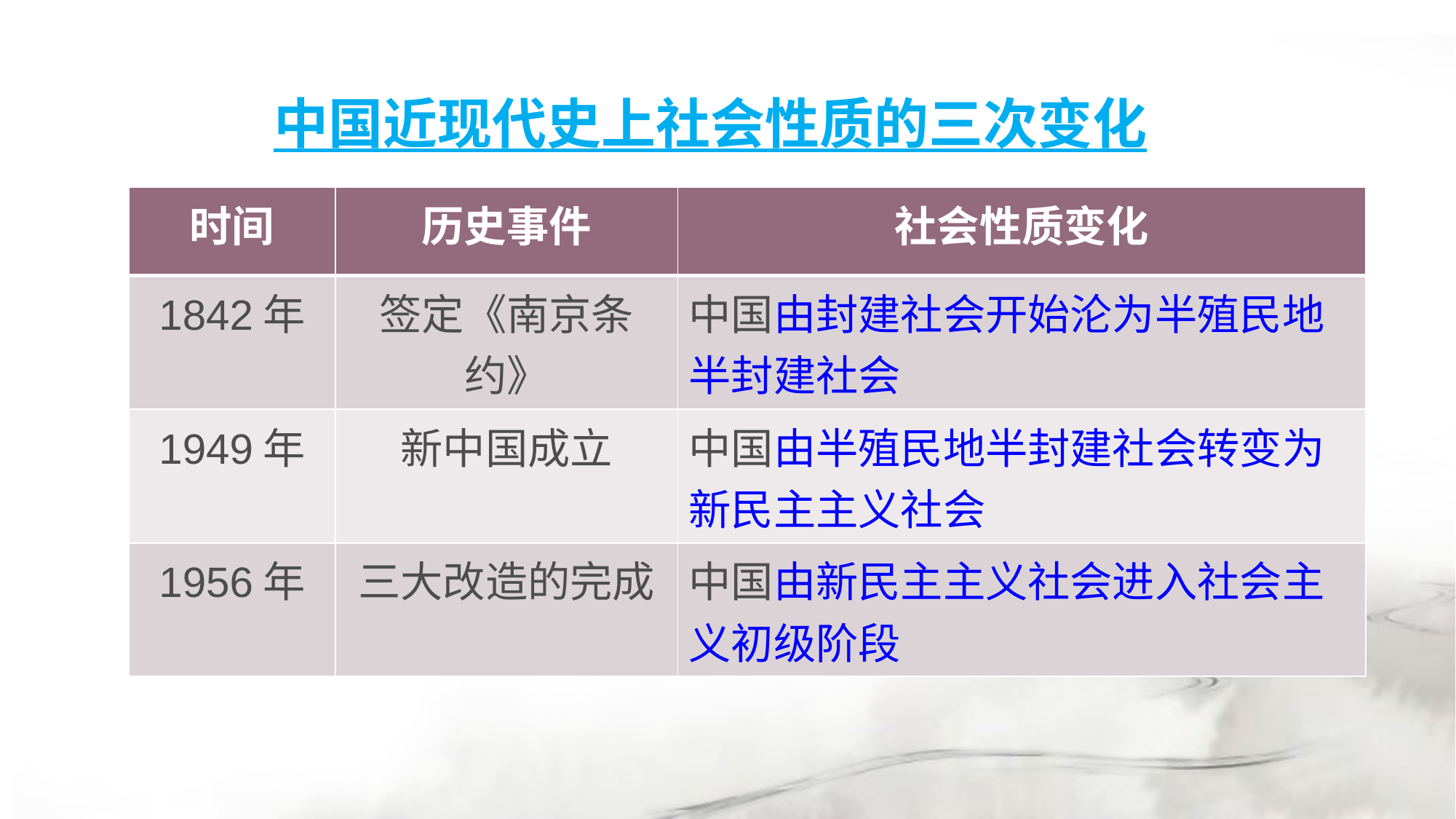

中国近现代史上社会性质的三次变化
| 时间 | 历史事件 | 社会性质变化 |
| --- | --- | --- |
| 1842年 | 签定《南京条约》 | 中国由封建社会开始沦为半殖民地半封建社会 |
| 1949年 | 新中国成立 | 中国由半殖民地半封建社会转变为新民主主义社会 |
| 1956年 | 三大改造的完成 | 中国由新民主主义社会进入社会主义初级阶段 |